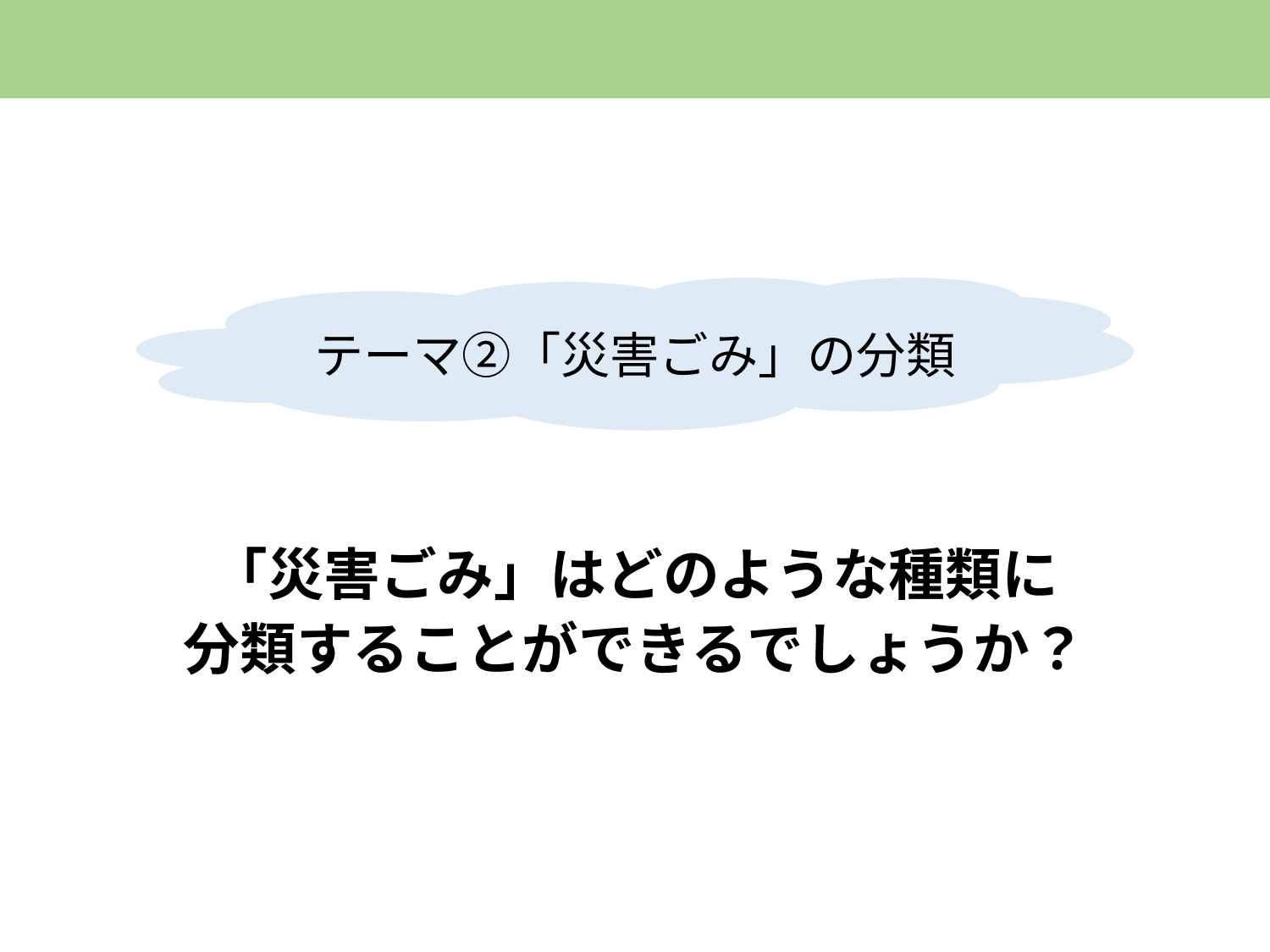

テーマ②「災害ごみ」の分類

「災害ごみ」はどのような種類に
分類することができるでしょうか？